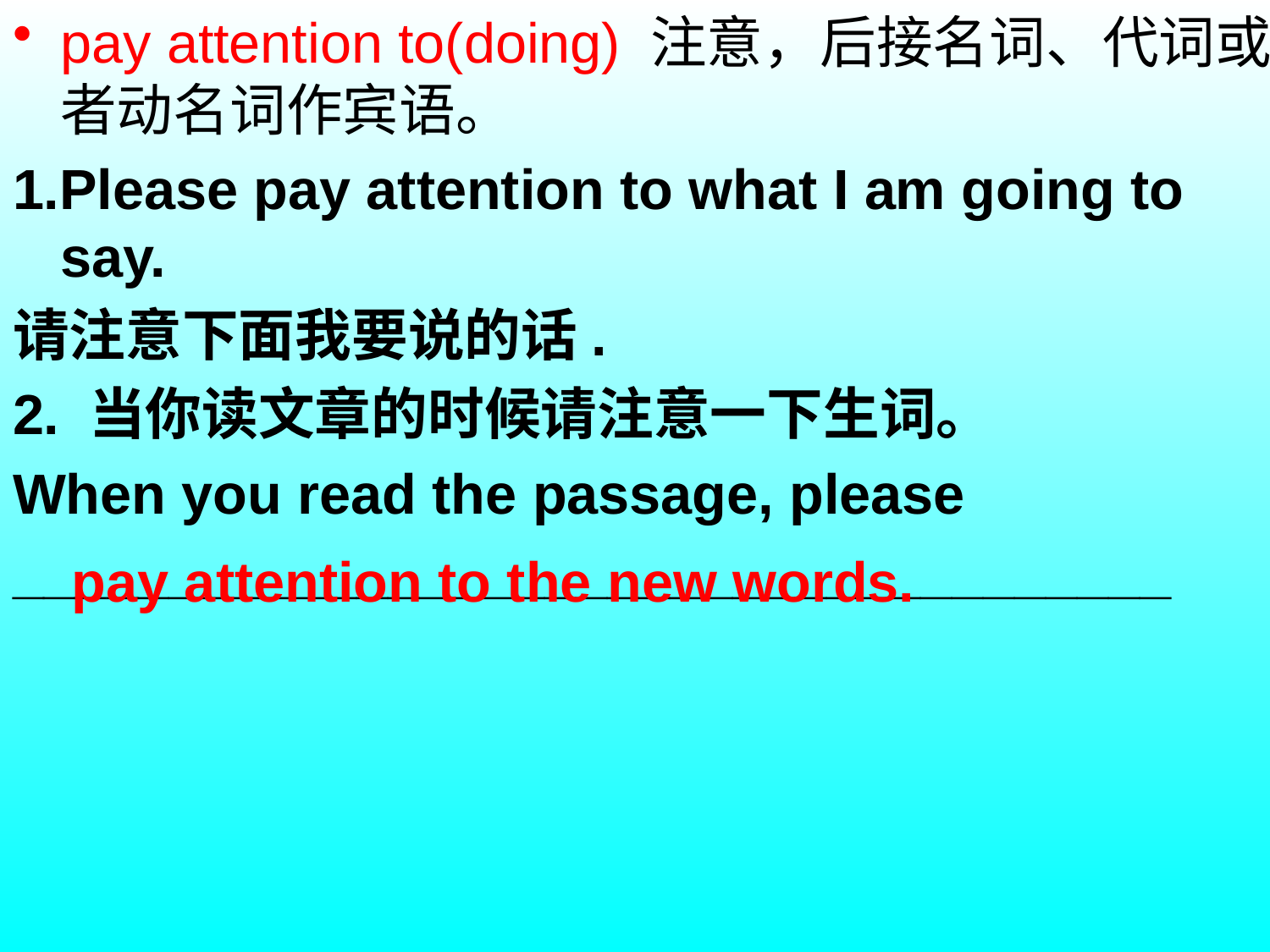

pay attention to(doing) 注意，后接名词、代词或者动名词作宾语。
1.Please pay attention to what I am going to say.
请注意下面我要说的话.
2. 当你读文章的时候请注意一下生词。
When you read the passage, please
_____________________________________

pay attention to the new words.